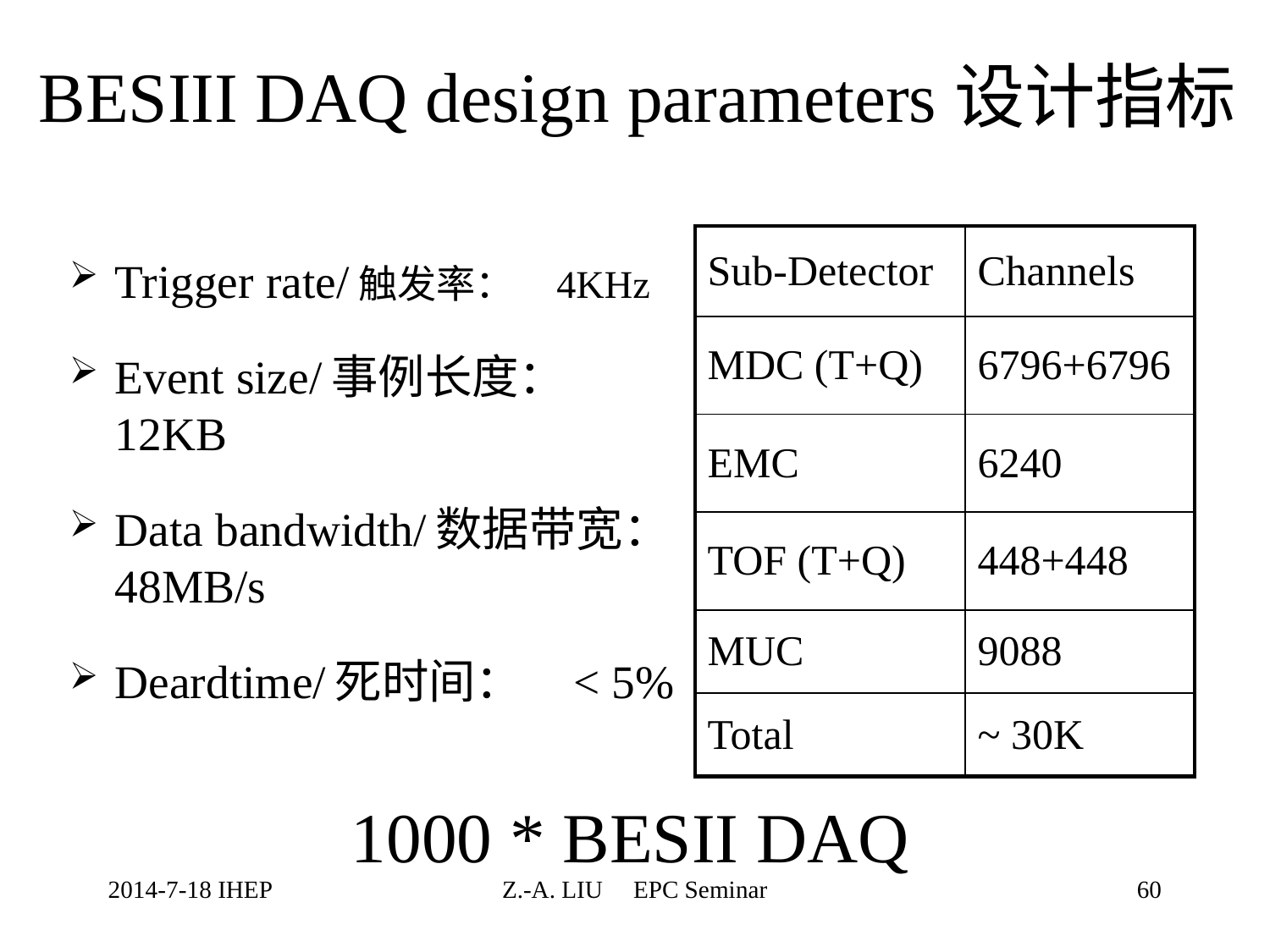

# BESIII DAQ design parameters设计指标
| Sub-Detector | Channels |
| --- | --- |
| MDC (T+Q) | 6796+6796 |
| EMC | 6240 |
| TOF (T+Q) | 448+448 |
| MUC | 9088 |
| Total | ~ 30K |
Trigger rate/触发率：    4KHz
Event size/事例长度：12KB
Data bandwidth/数据带宽：48MB/s
Deardtime/死时间：    < 5%
1000 * BESII DAQ
2014-7-18 IHEP
60
Z.-A. LIU     EPC Seminar